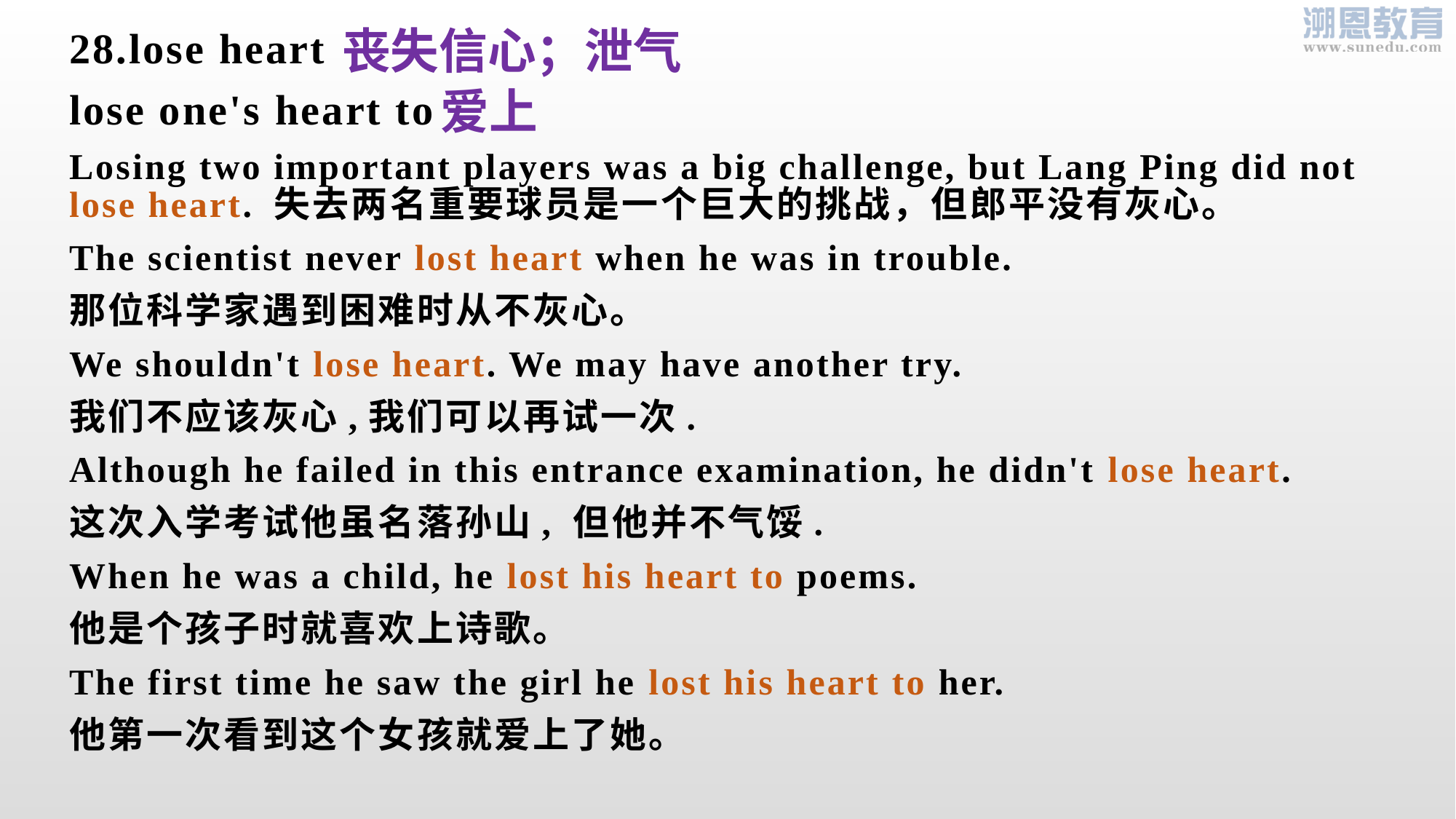

丧失信心；泄气
28.lose heart
lose one's heart to
Losing two important players was a big challenge, but Lang Ping did not lose heart. 失去两名重要球员是一个巨大的挑战，但郎平没有灰心。
The scientist never lost heart when he was in trouble.
那位科学家遇到困难时从不灰心。
We shouldn't lose heart. We may have another try.
我们不应该灰心,我们可以再试一次.
Although he failed in this entrance examination, he didn't lose heart.
这次入学考试他虽名落孙山, 但他并不气馁.
When he was a child, he lost his heart to poems.
他是个孩子时就喜欢上诗歌。
The first time he saw the girl he lost his heart to her.
他第一次看到这个女孩就爱上了她。
爱上